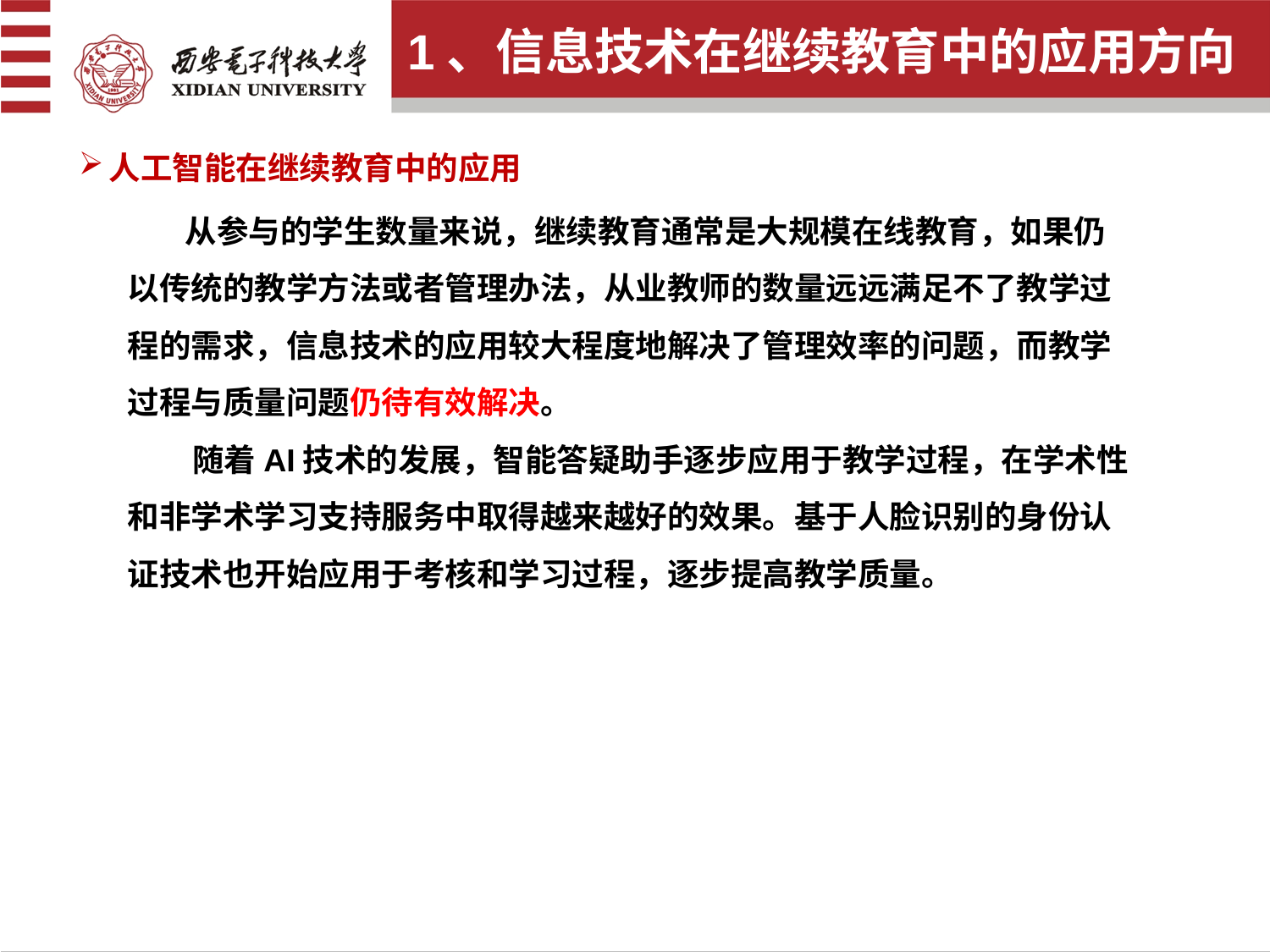

1、信息技术在继续教育中的应用方向
人工智能在继续教育中的应用
       从参与的学生数量来说，继续教育通常是大规模在线教育，如果仍以传统的教学方法或者管理办法，从业教师的数量远远满足不了教学过程的需求，信息技术的应用较大程度地解决了管理效率的问题，而教学过程与质量问题仍待有效解决。
        随着AI技术的发展，智能答疑助手逐步应用于教学过程，在学术性和非学术学习支持服务中取得越来越好的效果。基于人脸识别的身份认证技术也开始应用于考核和学习过程，逐步提高教学质量。